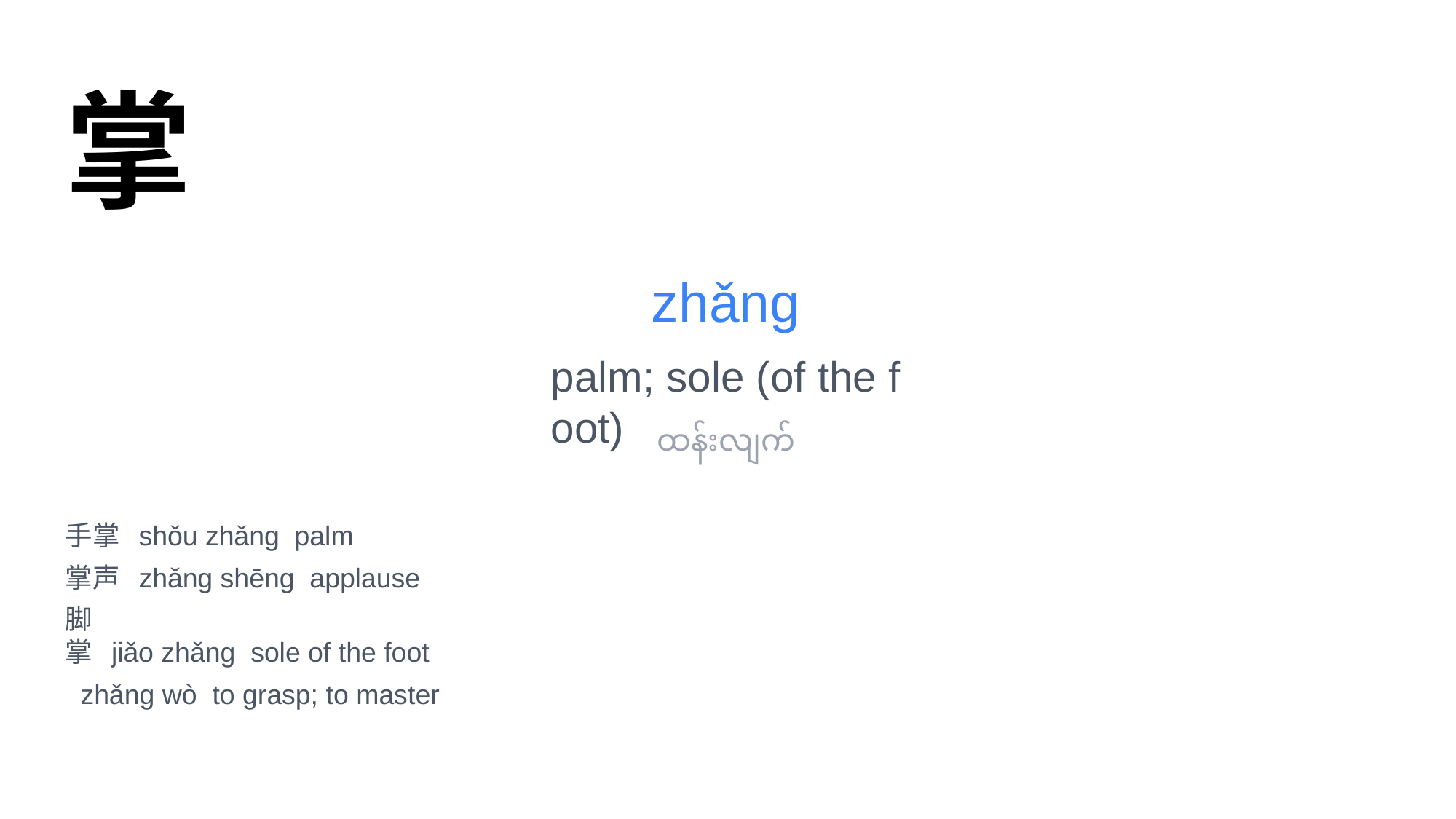

掌
zhǎng
palm; sole (of the f
oot)
ထန်းလျက်
手掌  shǒu zhǎng  palm
掌声  zhǎng shēng  applause
脚
掌  jiǎo zhǎng  sole of the foot
  zhǎng wò  to grasp; to master